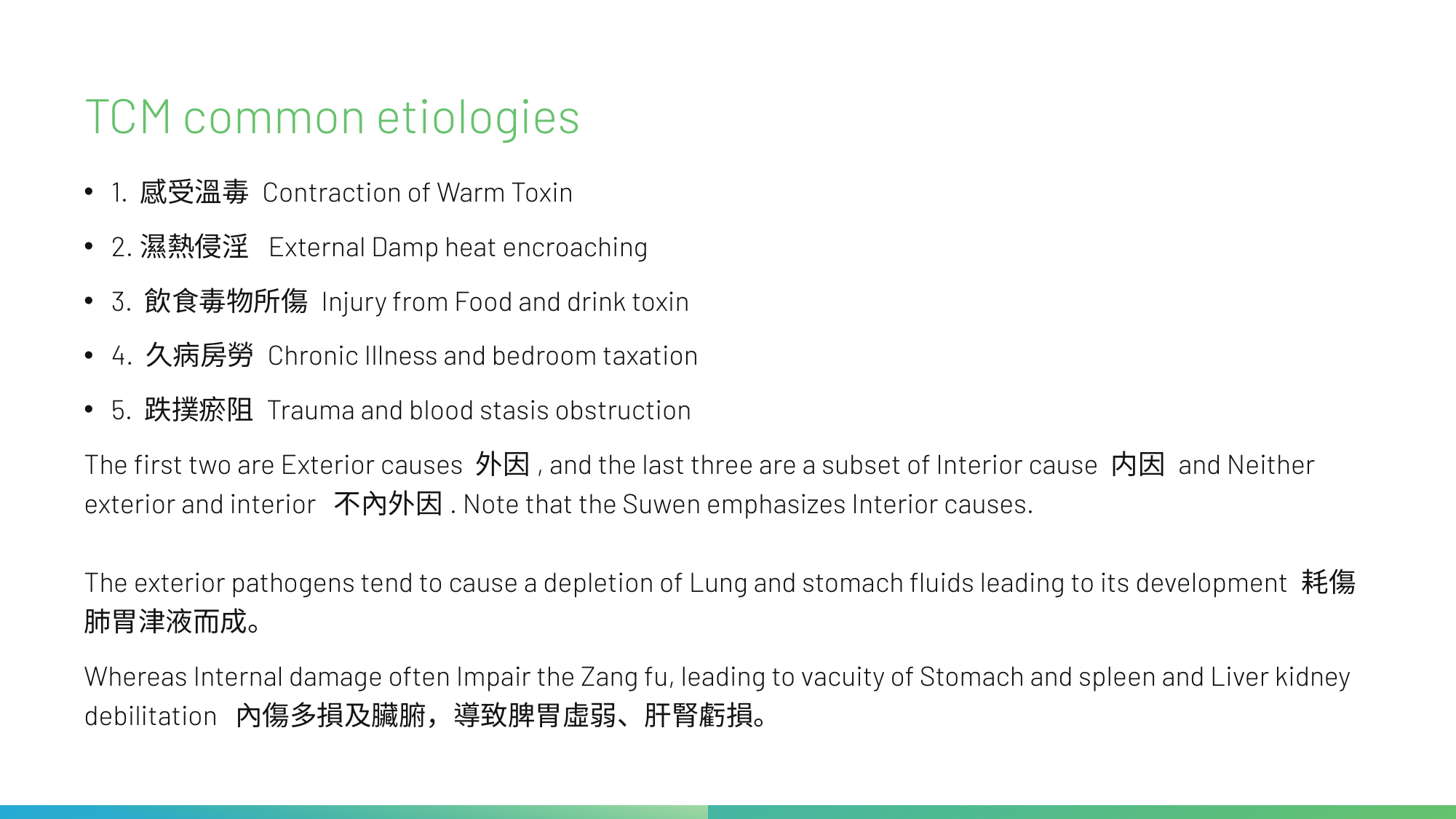

# TCM common etiologies
1. 感受溫毒 Contraction of Warm Toxin
2.濕熱侵淫  External Damp heat encroaching
3. 飲食毒物所傷 Injury from Food and drink toxin
4. 久病房勞 Chronic Illness and bedroom taxation
5. 跌撲瘀阻 Trauma and blood stasis obstruction
The first two are Exterior causes 外因, and the last three are a subset of Interior cause 内因 and Neither exterior and interior  不內外因. Note that the Suwen emphasizes Interior causes.
The exterior pathogens tend to cause a depletion of Lung and stomach fluids leading to its development 耗傷肺胃津液而成。
Whereas Internal damage often Impair the Zang fu, leading to vacuity of Stomach and spleen and Liver kidney debilitation  內傷多損及臟腑，導致脾胃虛弱、肝腎虧損。